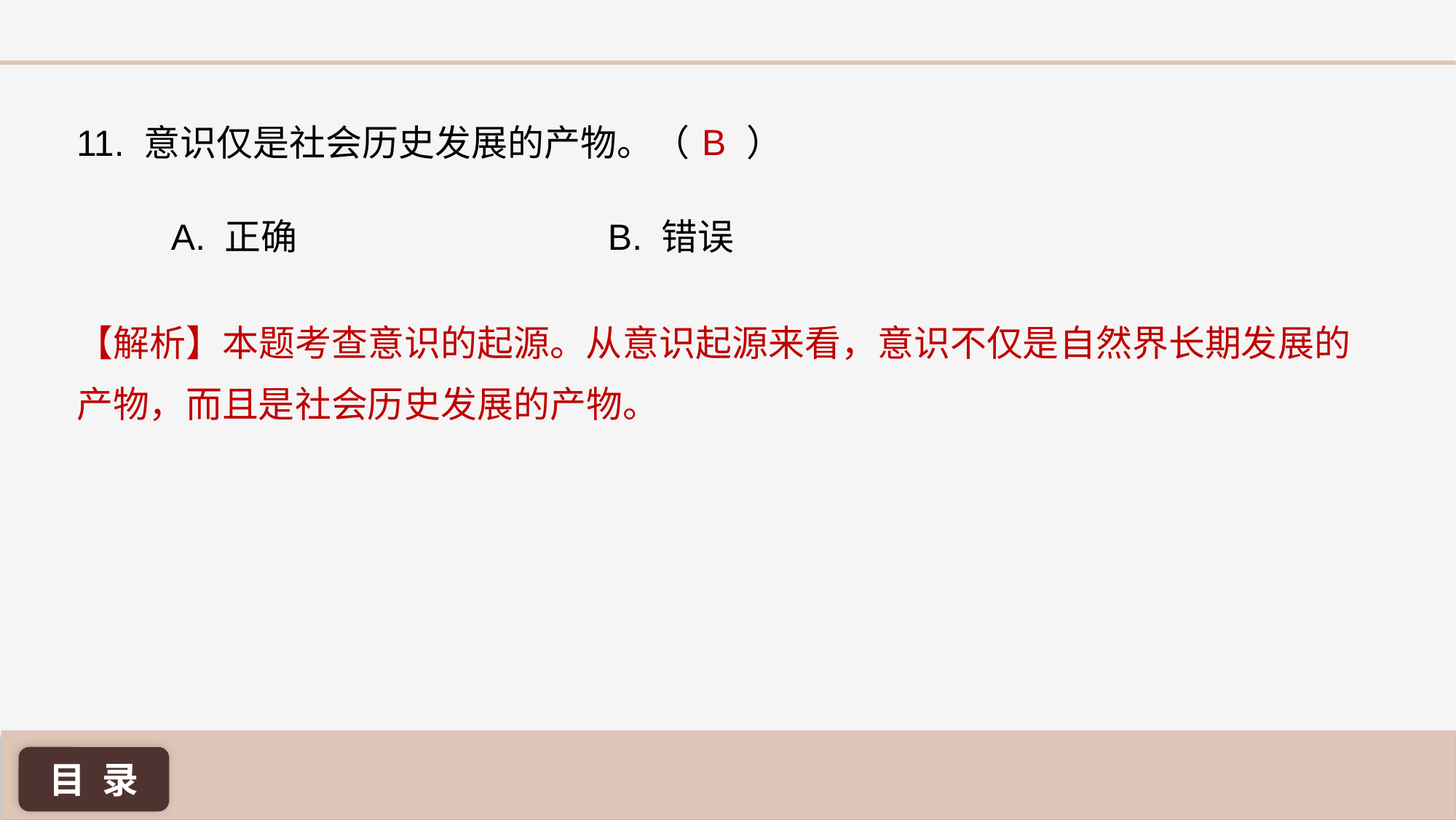

B
11. 意识仅是社会历史发展的产物。（       ）
A. 正确 			B. 错误
【解析】本题考查意识的起源。从意识起源来看，意识不仅是自然界长期发展的产物，而且是社会历史发展的产物。